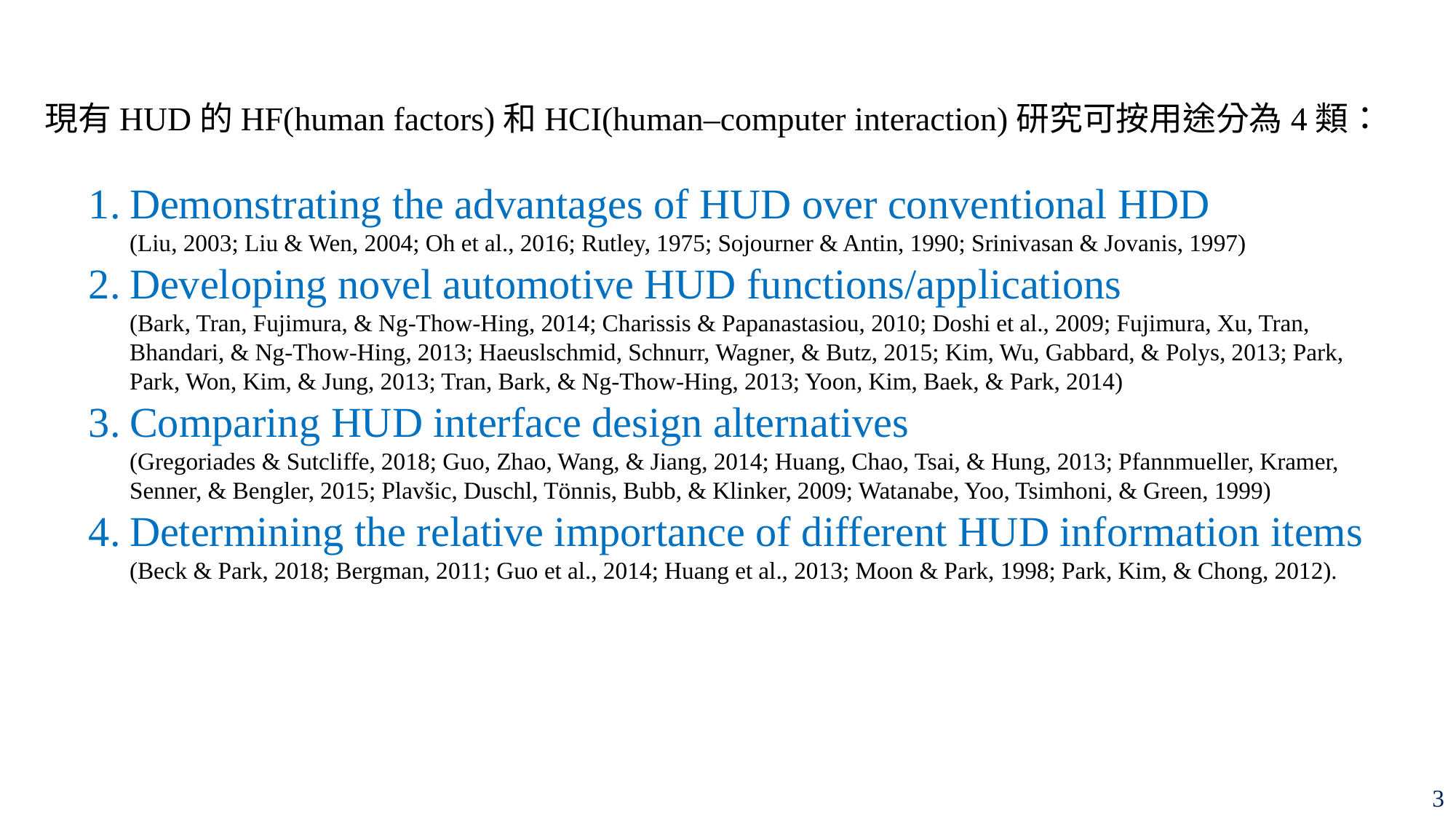

現有HUD的HF(human factors)和HCI(human–computer interaction)研究可按用途分為4類：
Demonstrating the advantages of HUD over conventional HDD
(Liu, 2003; Liu & Wen, 2004; Oh et al., 2016; Rutley, 1975; Sojourner & Antin, 1990; Srinivasan & Jovanis, 1997)
Developing novel automotive HUD functions/applications
(Bark, Tran, Fujimura, & Ng-Thow-Hing, 2014; Charissis & Papanastasiou, 2010; Doshi et al., 2009; Fujimura, Xu, Tran, Bhandari, & Ng-Thow-Hing, 2013; Haeuslschmid, Schnurr, Wagner, & Butz, 2015; Kim, Wu, Gabbard, & Polys, 2013; Park, Park, Won, Kim, & Jung, 2013; Tran, Bark, & Ng-Thow-Hing, 2013; Yoon, Kim, Baek, & Park, 2014)
Comparing HUD interface design alternatives
(Gregoriades & Sutcliffe, 2018; Guo, Zhao, Wang, & Jiang, 2014; Huang, Chao, Tsai, & Hung, 2013; Pfannmueller, Kramer, Senner, & Bengler, 2015; Plavšic, Duschl, Tönnis, Bubb, & Klinker, 2009; Watanabe, Yoo, Tsimhoni, & Green, 1999)
Determining the relative importance of different HUD information items
(Beck & Park, 2018; Bergman, 2011; Guo et al., 2014; Huang et al., 2013; Moon & Park, 1998; Park, Kim, & Chong, 2012).
3